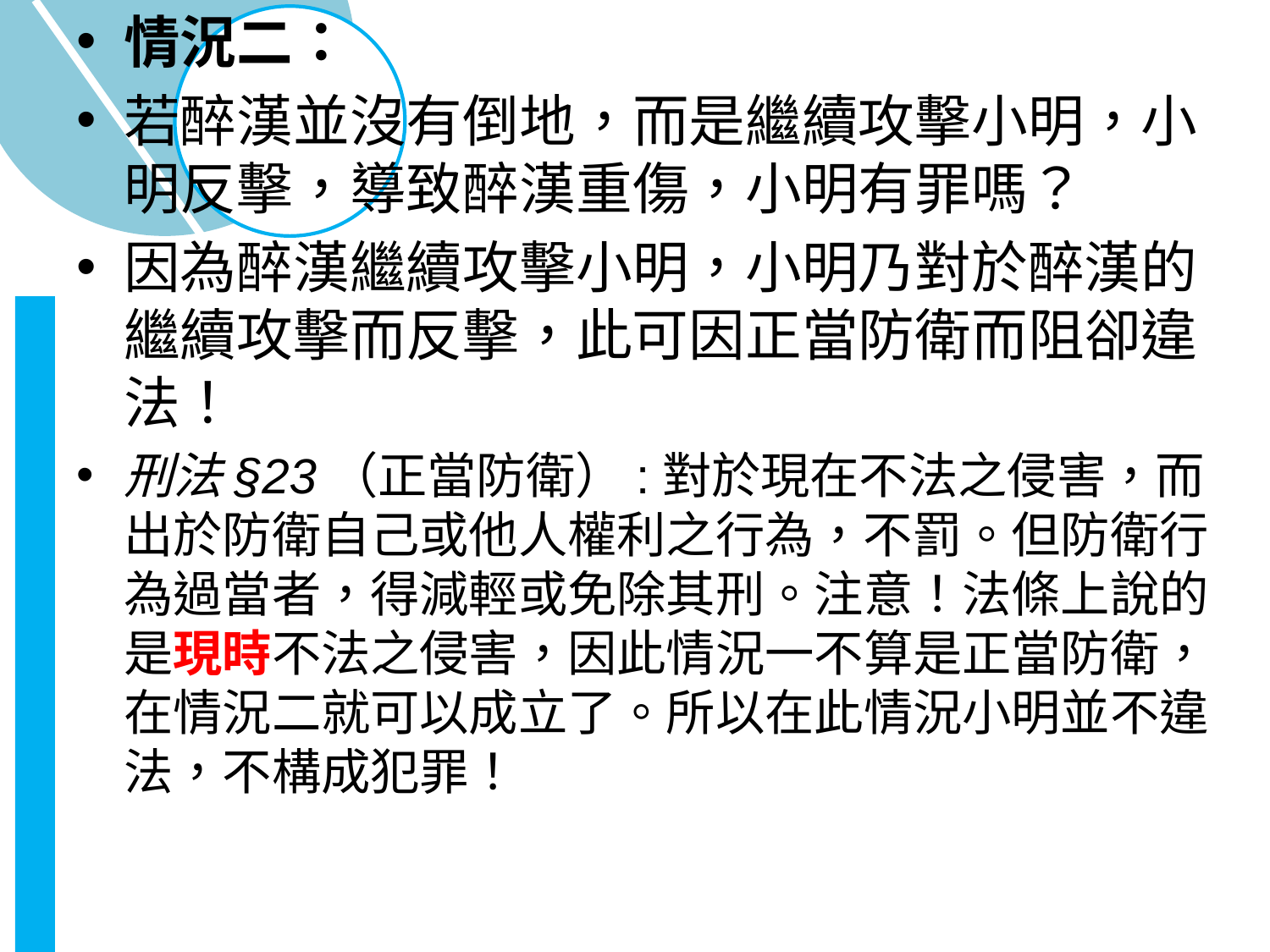

情況二：
若醉漢並沒有倒地，而是繼續攻擊小明，小明反擊，導致醉漢重傷，小明有罪嗎？
因為醉漢繼續攻擊小明，小明乃對於醉漢的繼續攻擊而反擊，此可因正當防衛而阻卻違法！
刑法§23（正當防衛）:對於現在不法之侵害，而出於防衛自己或他人權利之行為，不罰。但防衛行為過當者，得減輕或免除其刑。注意！法條上說的是現時不法之侵害，因此情況一不算是正當防衛，在情況二就可以成立了。所以在此情況小明並不違法，不構成犯罪！

#